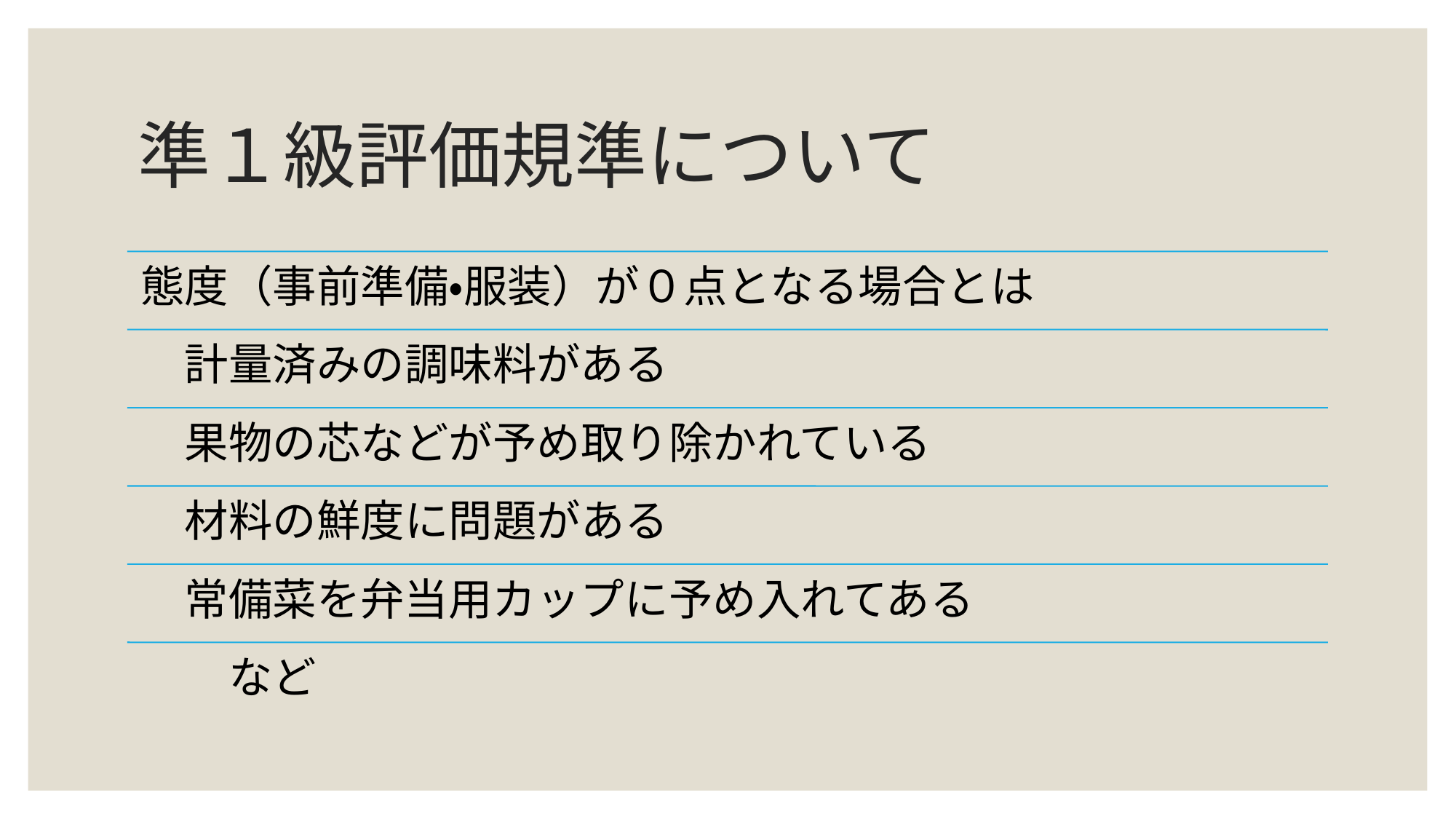

# 準１級評価規準について
態度（事前準備・服装）が０点となる場合とは
　計量済みの調味料がある
　果物の芯などが予め取り除かれている
　材料の鮮度に問題がある
　常備菜を弁当用カップに予め入れてある
　　など